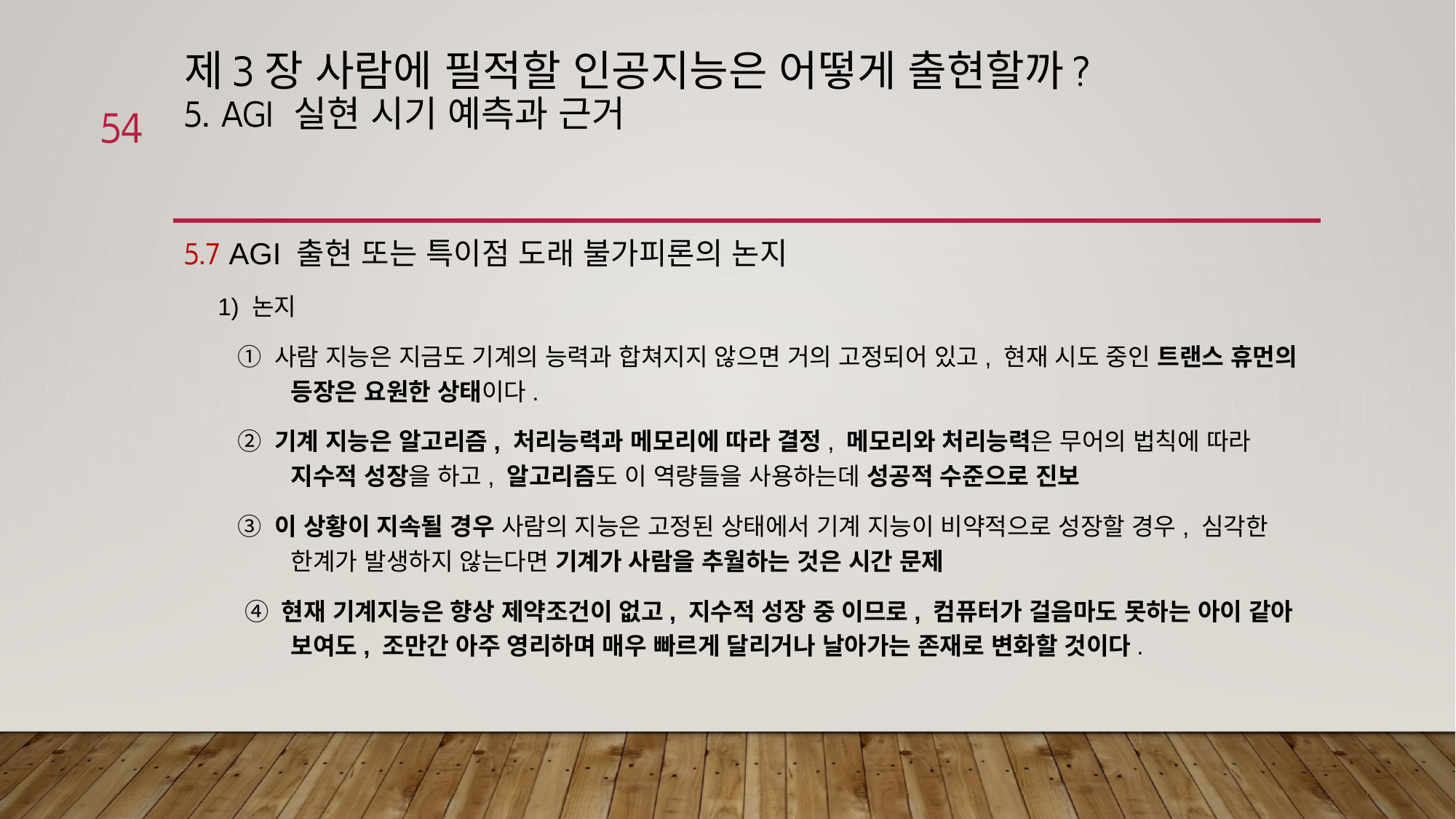

# 제3장 사람에 필적할 인공지능은 어떻게 출현할까? 5. AGI 실현 시기 예측과 근거
54

5.7 AGI 출현 또는 특이점 도래 불가피론의 논지
     1) 논지
        ① 사람 지능은 지금도 기계의 능력과 합쳐지지 않으면 거의 고정되어 있고, 현재 시도 중인 트랜스 휴먼의 등장은 요원한 상태이다.
        ② 기계 지능은 알고리즘, 처리능력과 메모리에 따라 결정, 메모리와 처리능력은 무어의 법칙에 따라 지수적 성장을 하고, 알고리즘도 이 역량들을 사용하는데 성공적 수준으로 진보
        ③ 이 상황이 지속될 경우 사람의 지능은 고정된 상태에서 기계 지능이 비약적으로 성장할 경우, 심각한 한계가 발생하지 않는다면 기계가 사람을 추월하는 것은 시간 문제
         ④ 현재 기계지능은 향상 제약조건이 없고, 지수적 성장 중 이므로, 컴퓨터가 걸음마도 못하는 아이 같아 보여도, 조만간 아주 영리하며 매우 빠르게 달리거나 날아가는 존재로 변화할 것이다.